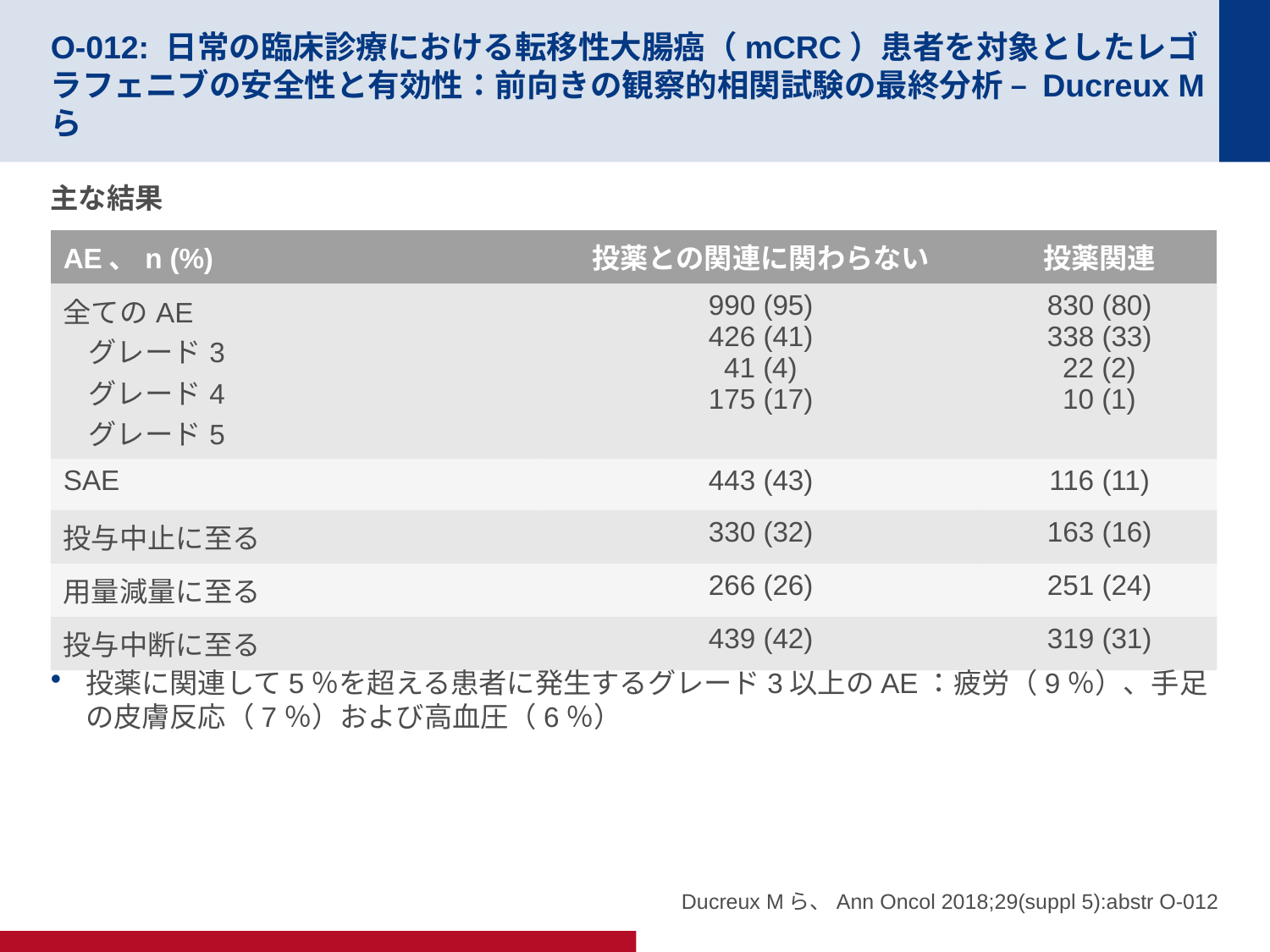

# O-012: 日常の臨床診療における転移性大腸癌（mCRC）患者を対象としたレゴラフェニブの安全性と有効性：前向きの観察的相関試験の最終分析 – Ducreux Mら
主な結果
投薬に関連して5％を超える患者に発生するグレード3以上のAE：疲労（9％）、手足の皮膚反応（7％）および高血圧（6％）
| AE、n (%) | 投薬との関連に関わらない | 投薬関連 |
| --- | --- | --- |
| 全てのAE グレード3 グレード4 グレード5 | 990 (95) 426 (41) 41 (4) 175 (17) | 830 (80) 338 (33) 22 (2) 10 (1) |
| SAE | 443 (43) | 116 (11) |
| 投与中止に至る | 330 (32) | 163 (16) |
| 用量減量に至る | 266 (26) | 251 (24) |
| 投与中断に至る | 439 (42) | 319 (31) |
Ducreux Mら、Ann Oncol 2018;29(suppl 5):abstr O-012